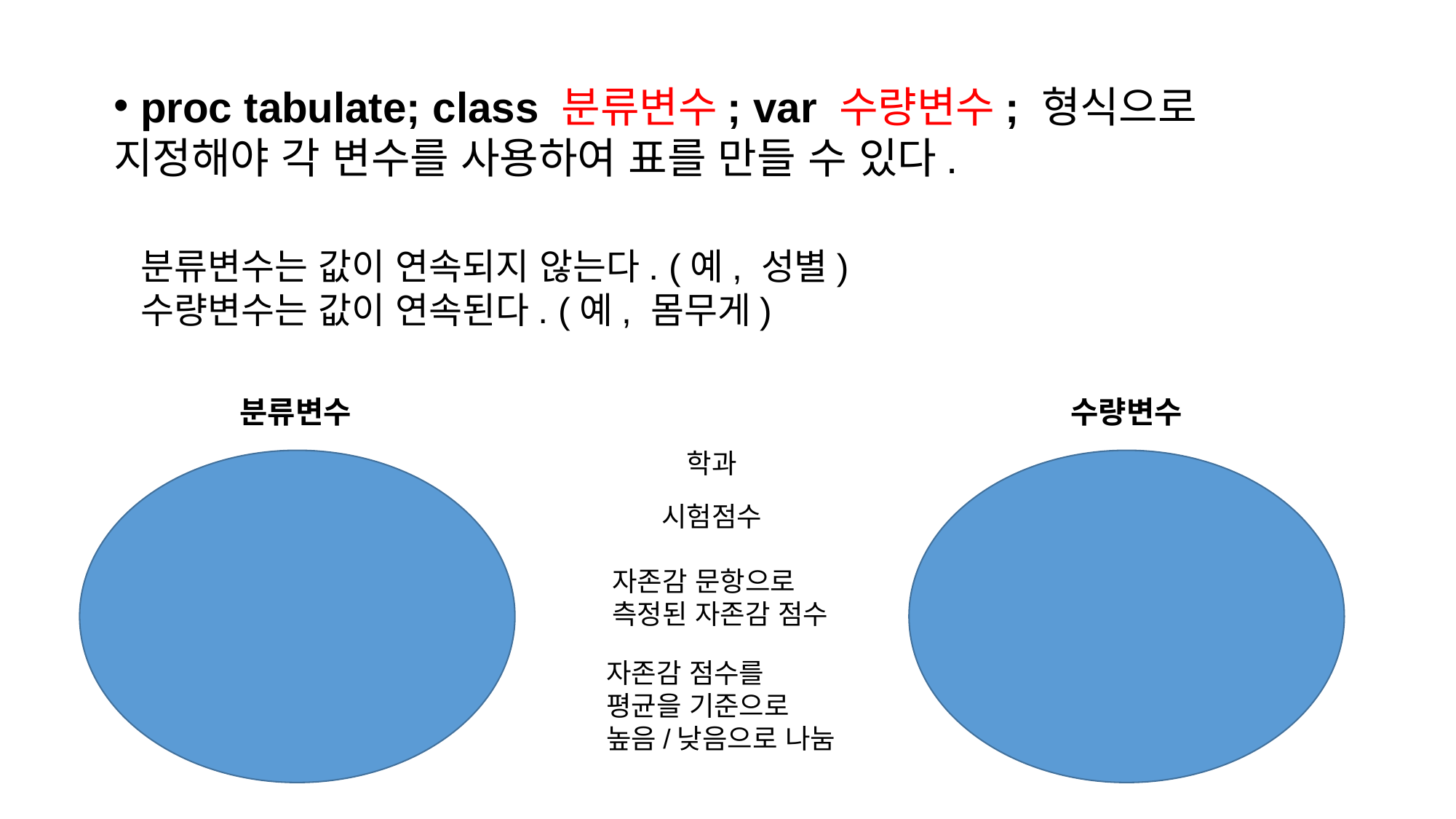

proc tabulate; class 분류변수; var 수량변수; 형식으로
지정해야 각 변수를 사용하여 표를 만들 수 있다.
분류변수는 값이 연속되지 않는다. (예, 성별)
수량변수는 값이 연속된다. (예, 몸무게)
분류변수
수량변수
학과

시험점수
자존감 문항으로
측정된 자존감 점수
자존감 점수를
평균을 기준으로
높음/낮음으로 나눔